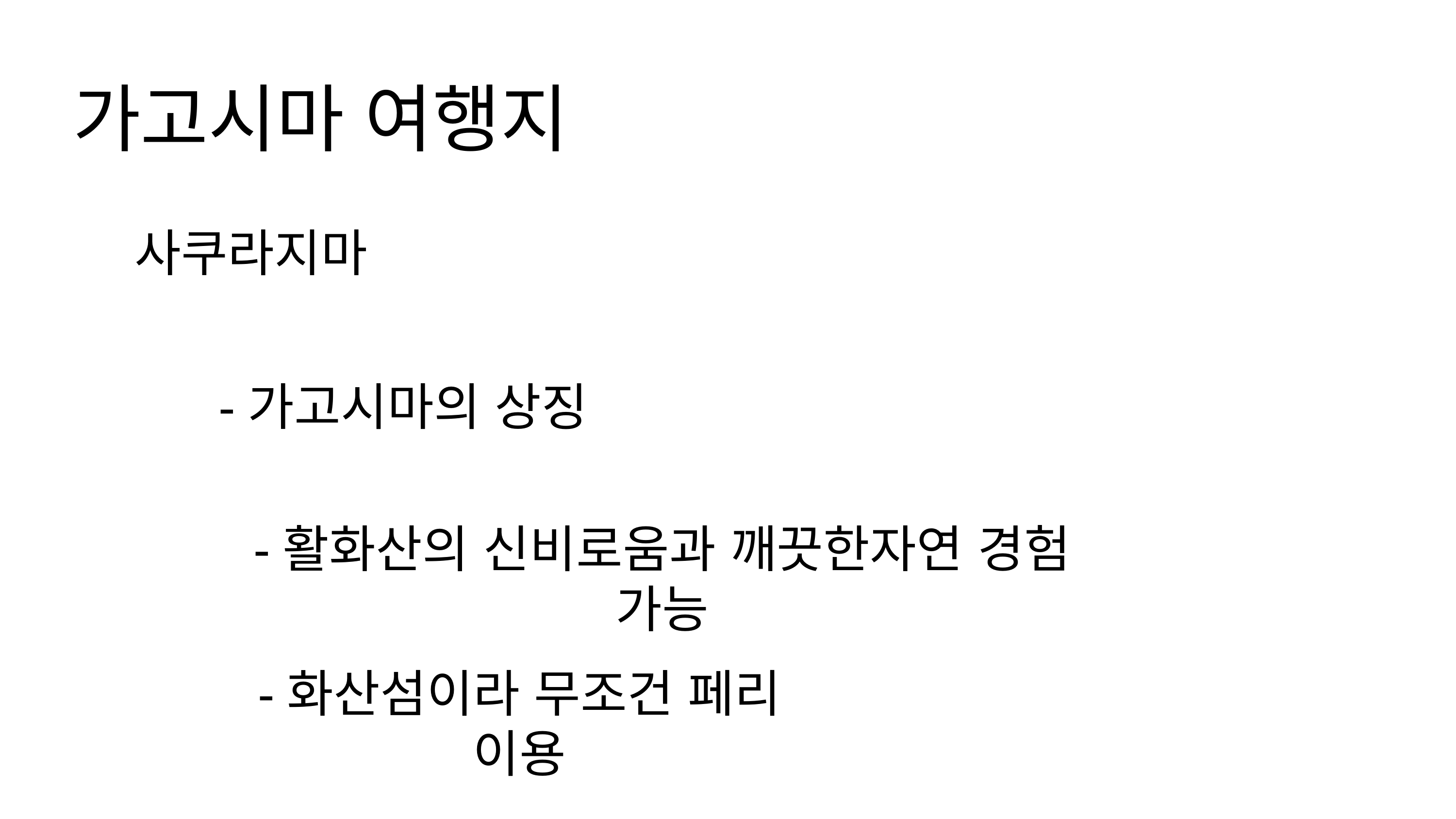

가고시마 여행지
사쿠라지마
-가고시마의 상징
-활화산의 신비로움과 깨끗한자연 경험 가능
-화산섬이라 무조건 페리 이용